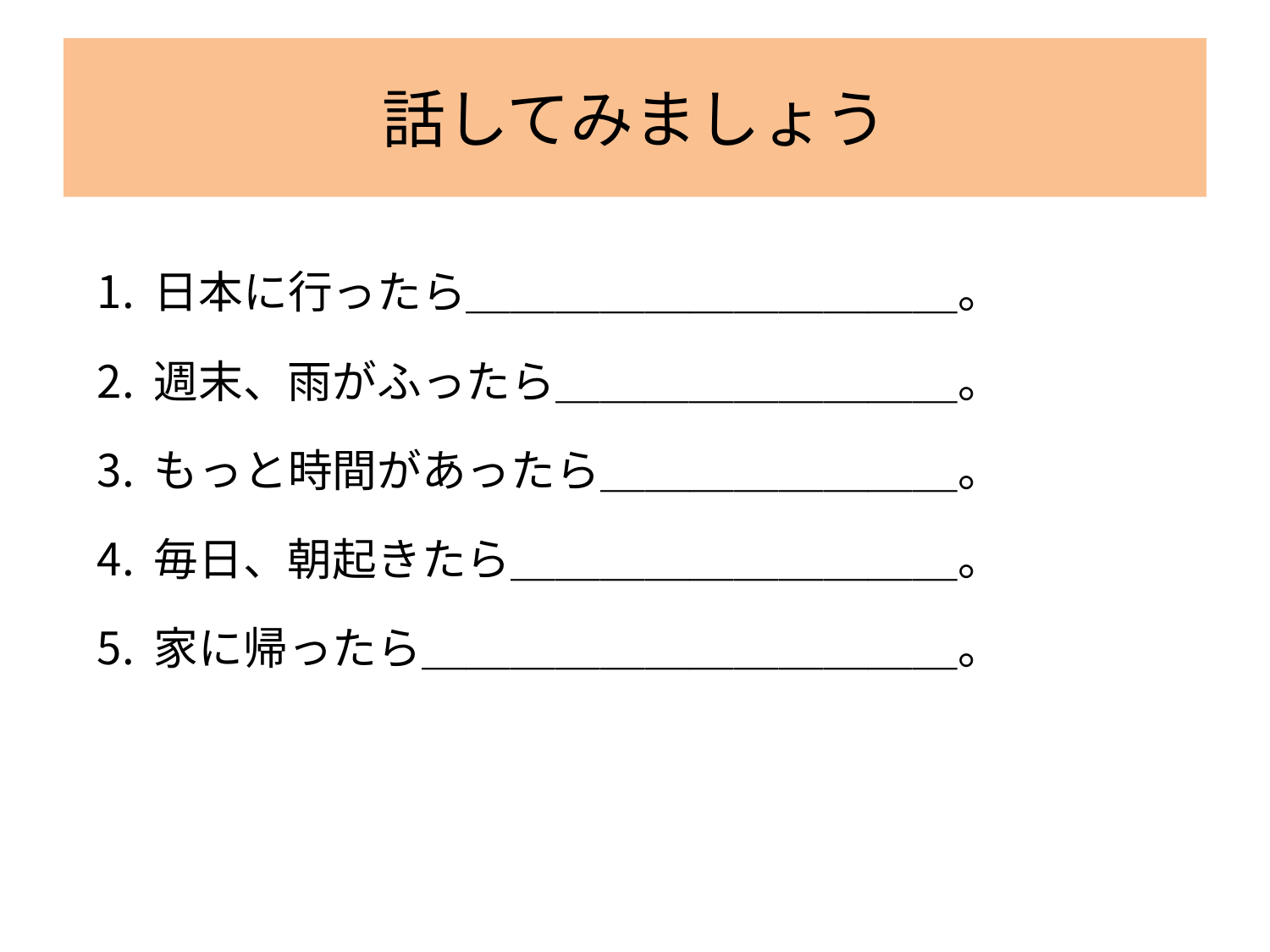

# 話してみましょう
日本に行ったら＿＿＿＿＿＿＿＿＿＿＿。
週末、雨がふったら＿＿＿＿＿＿＿＿＿。
もっと時間があったら＿＿＿＿＿＿＿＿。
毎日、朝起きたら＿＿＿＿＿＿＿＿＿＿。
家に帰ったら＿＿＿＿＿＿＿＿＿＿＿＿。